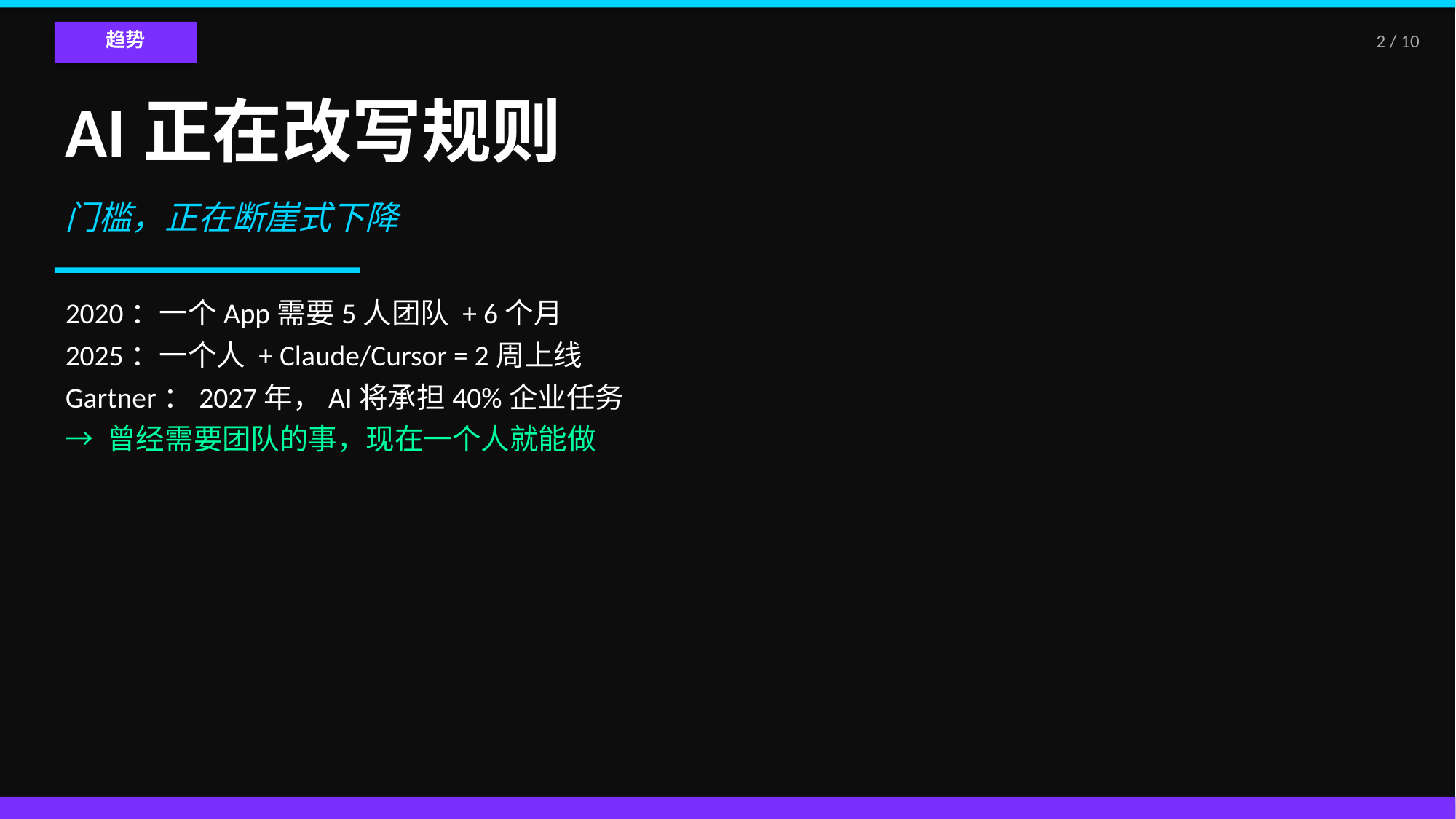

趋势
2 / 10
AI正在改写规则
门槛，正在断崖式下降

2020：一个App需要5人团队 + 6个月
2025：一个人 + Claude/Cursor = 2周上线
Gartner：2027年，AI将承担40%企业任务
→ 曾经需要团队的事，现在一个人就能做